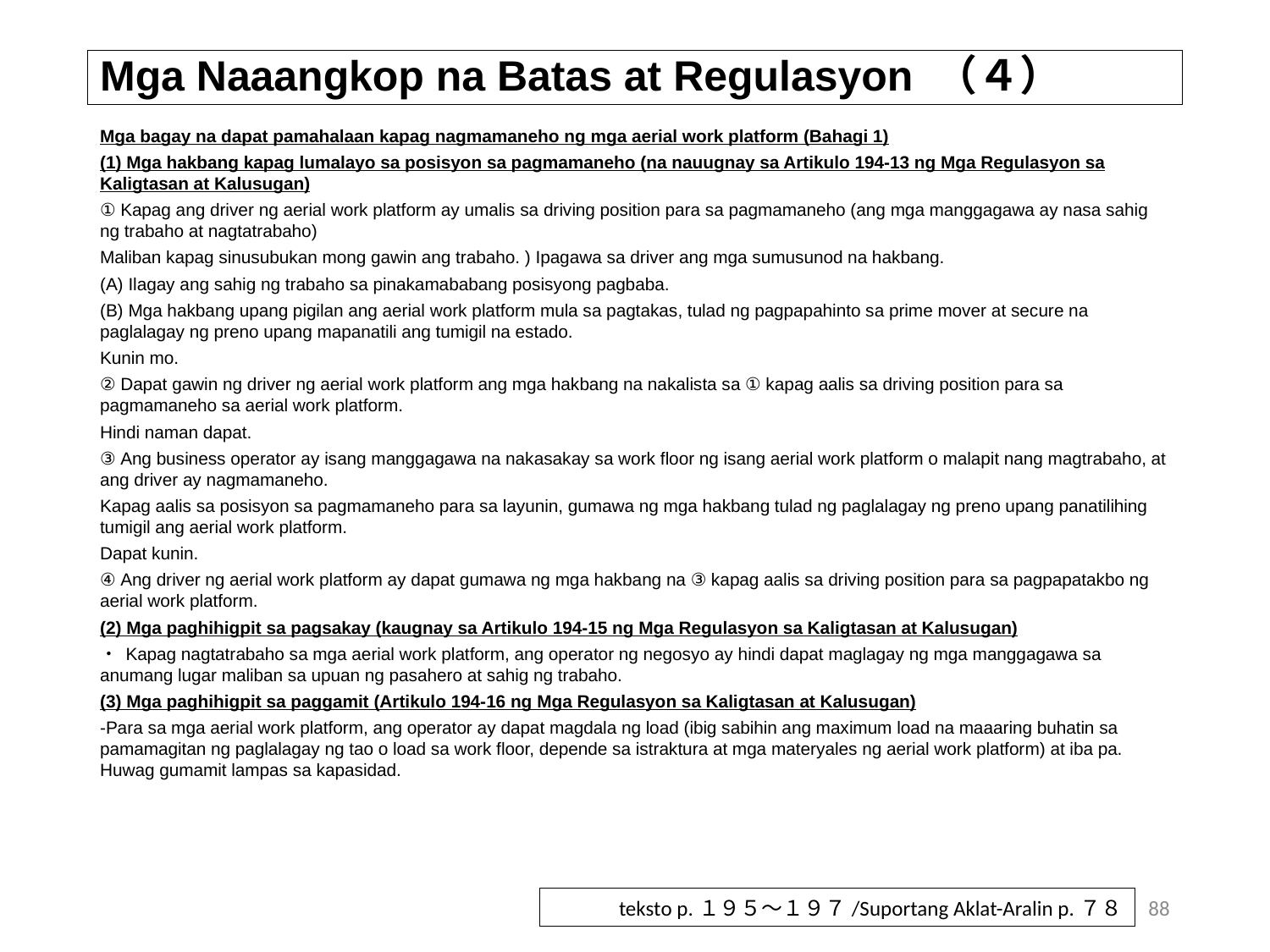

# Mga Naaangkop na Batas at Regulasyon （４）
Mga bagay na dapat pamahalaan kapag nagmamaneho ng mga aerial work platform (Bahagi 1)
(1) Mga hakbang kapag lumalayo sa posisyon sa pagmamaneho (na nauugnay sa Artikulo 194-13 ng Mga Regulasyon sa Kaligtasan at Kalusugan)
① Kapag ang driver ng aerial work platform ay umalis sa driving position para sa pagmamaneho (ang mga manggagawa ay nasa sahig ng trabaho at nagtatrabaho)
Maliban kapag sinusubukan mong gawin ang trabaho. ) Ipagawa sa driver ang mga sumusunod na hakbang.
(A) Ilagay ang sahig ng trabaho sa pinakamababang posisyong pagbaba.
(B) Mga hakbang upang pigilan ang aerial work platform mula sa pagtakas, tulad ng pagpapahinto sa prime mover at secure na paglalagay ng preno upang mapanatili ang tumigil na estado.
Kunin mo.
② Dapat gawin ng driver ng aerial work platform ang mga hakbang na nakalista sa ① kapag aalis sa driving position para sa pagmamaneho sa aerial work platform.
Hindi naman dapat.
③ Ang business operator ay isang manggagawa na nakasakay sa work floor ng isang aerial work platform o malapit nang magtrabaho, at ang driver ay nagmamaneho.
Kapag aalis sa posisyon sa pagmamaneho para sa layunin, gumawa ng mga hakbang tulad ng paglalagay ng preno upang panatilihing tumigil ang aerial work platform.
Dapat kunin.
④ Ang driver ng aerial work platform ay dapat gumawa ng mga hakbang na ③ kapag aalis sa driving position para sa pagpapatakbo ng aerial work platform.
(2) Mga paghihigpit sa pagsakay (kaugnay sa Artikulo 194-15 ng Mga Regulasyon sa Kaligtasan at Kalusugan)
・ Kapag nagtatrabaho sa mga aerial work platform, ang operator ng negosyo ay hindi dapat maglagay ng mga manggagawa sa anumang lugar maliban sa upuan ng pasahero at sahig ng trabaho.
(3) Mga paghihigpit sa paggamit (Artikulo 194-16 ng Mga Regulasyon sa Kaligtasan at Kalusugan)
-Para sa mga aerial work platform, ang operator ay dapat magdala ng load (ibig sabihin ang maximum load na maaaring buhatin sa pamamagitan ng paglalagay ng tao o load sa work floor, depende sa istraktura at mga materyales ng aerial work platform) at iba pa. Huwag gumamit lampas sa kapasidad.
88
teksto p.１９５～１９７/Suportang Aklat-Aralin p.７８